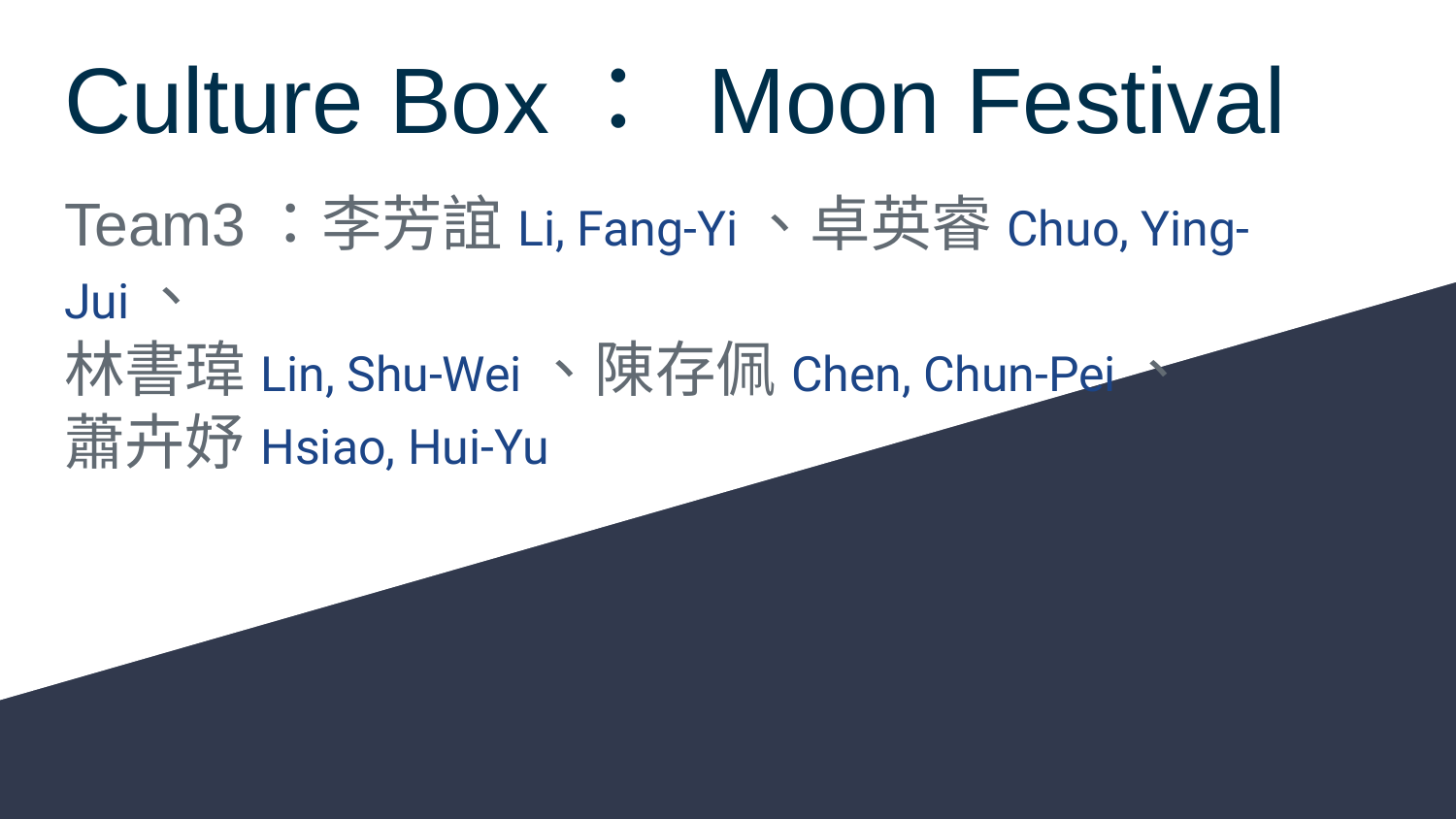

# Culture Box： Moon Festival
Team3：李芳誼Li, Fang-Yi、卓英睿Chuo, Ying-Jui、
林書瑋Lin, Shu-Wei、陳存佩Chen, Chun-Pei、
蕭卉妤Hsiao, Hui-Yu